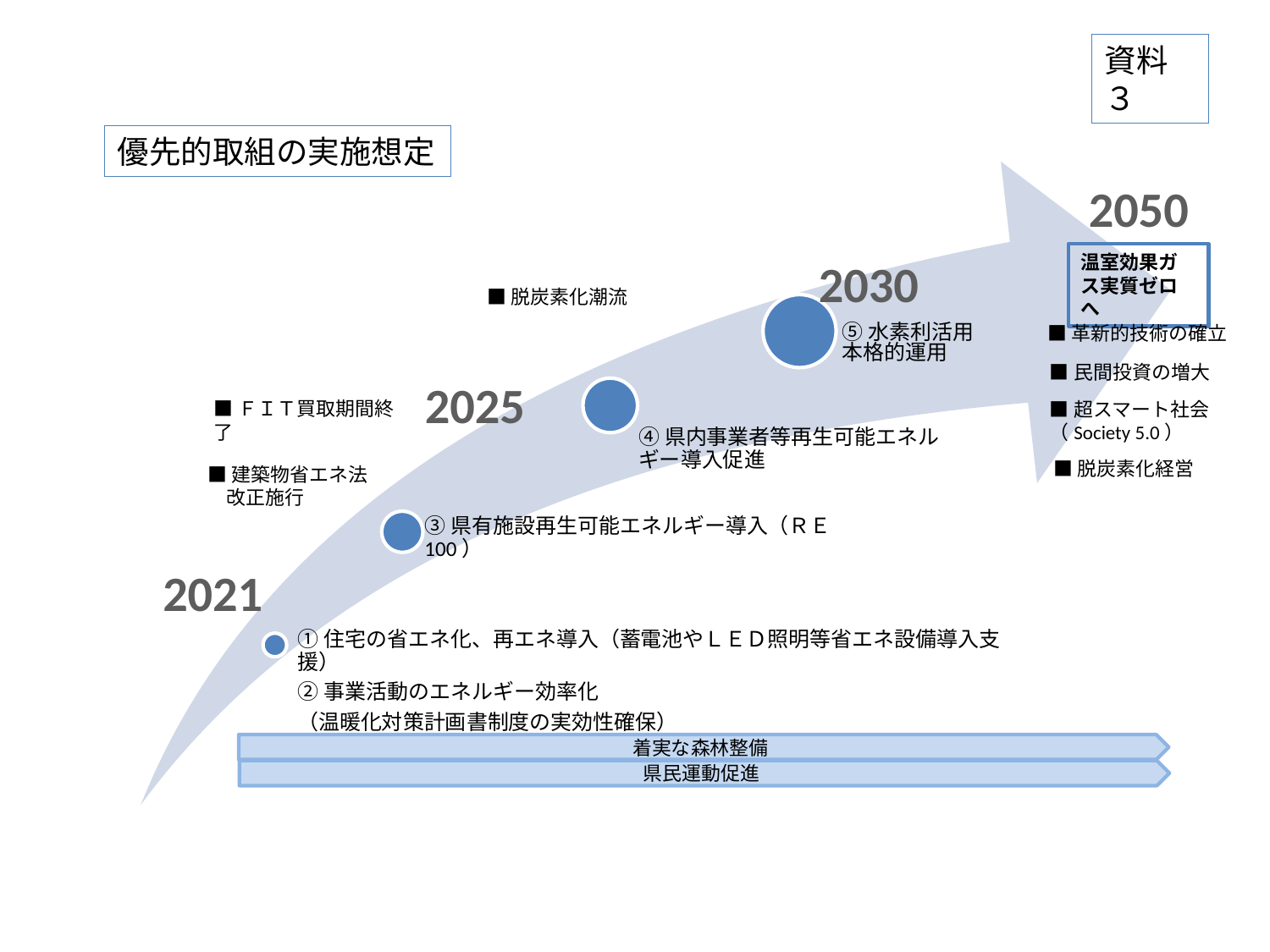

資料３
優先的取組の実施想定
①住宅の省エネ化、再エネ導入（蓄電池やＬＥＤ照明等省エネ設備導入支援）
②事業活動のエネルギー効率化
（温暖化対策計画書制度の実効性確保）
③県有施設再生可能エネルギー導入（ＲＥ100）
⑤水素利活用
本格的運用
④県内事業者等再生可能エネルギー導入促進
2050
温室効果ガス実質ゼロへ
2030
■脱炭素化潮流
■革新的技術の確立
■民間投資の増大
2025
■ＦＩＴ買取期間終了
■超スマート社会（Society 5.0）
■脱炭素化経営
■建築物省エネ法
　改正施行
2021
着実な森林整備
県民運動促進